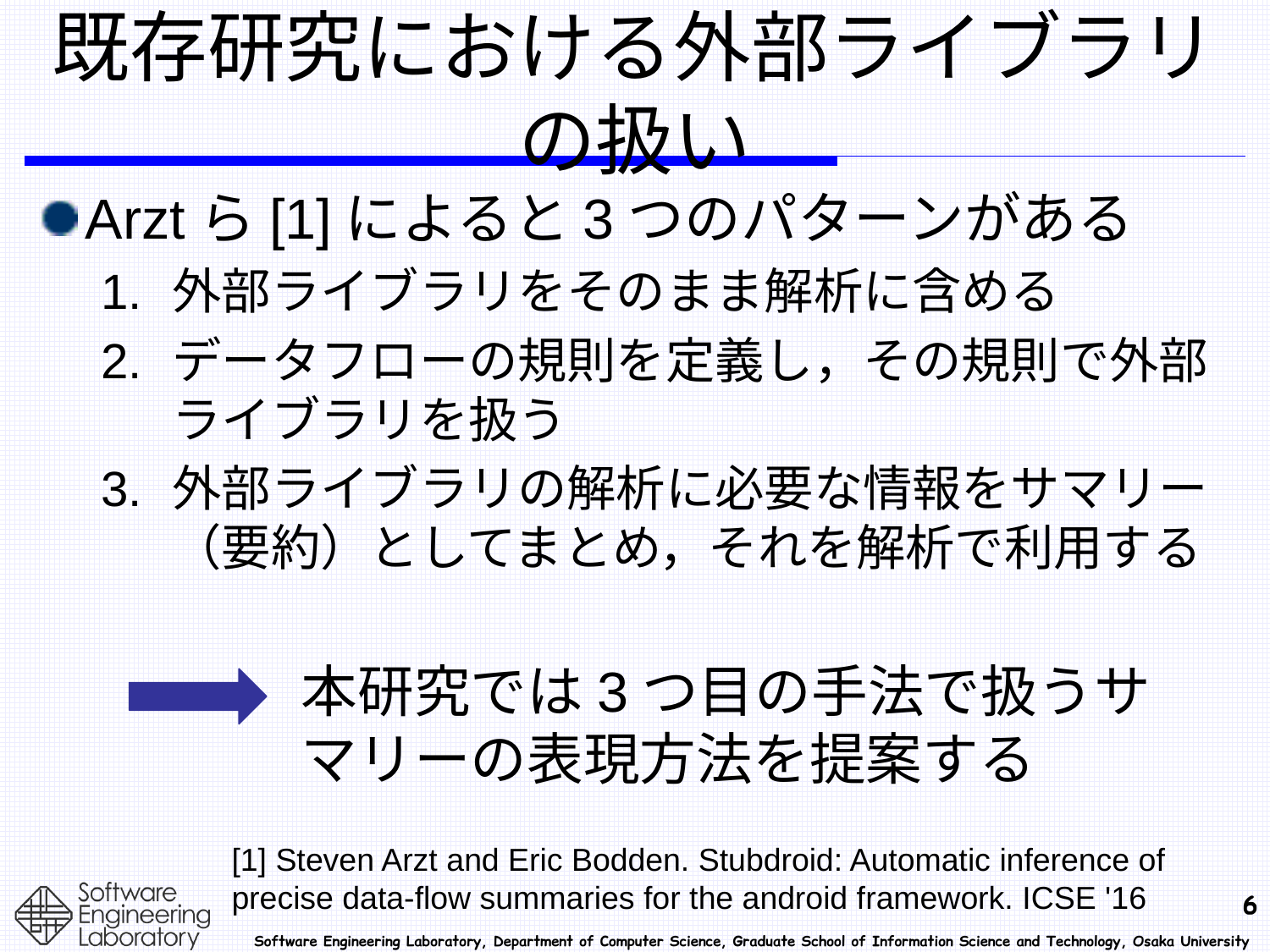

# 既存研究における外部ライブラリの扱い
Arztら[1]によると3つのパターンがある
外部ライブラリをそのまま解析に含める
データフローの規則を定義し，その規則で外部ライブラリを扱う
外部ライブラリの解析に必要な情報をサマリー（要約）としてまとめ，それを解析で利用する
本研究では3つ目の手法で扱うサマリーの表現方法を提案する

[1] Steven Arzt and Eric Bodden. Stubdroid: Automatic inference of precise data-flow summaries for the android framework. ICSE '16